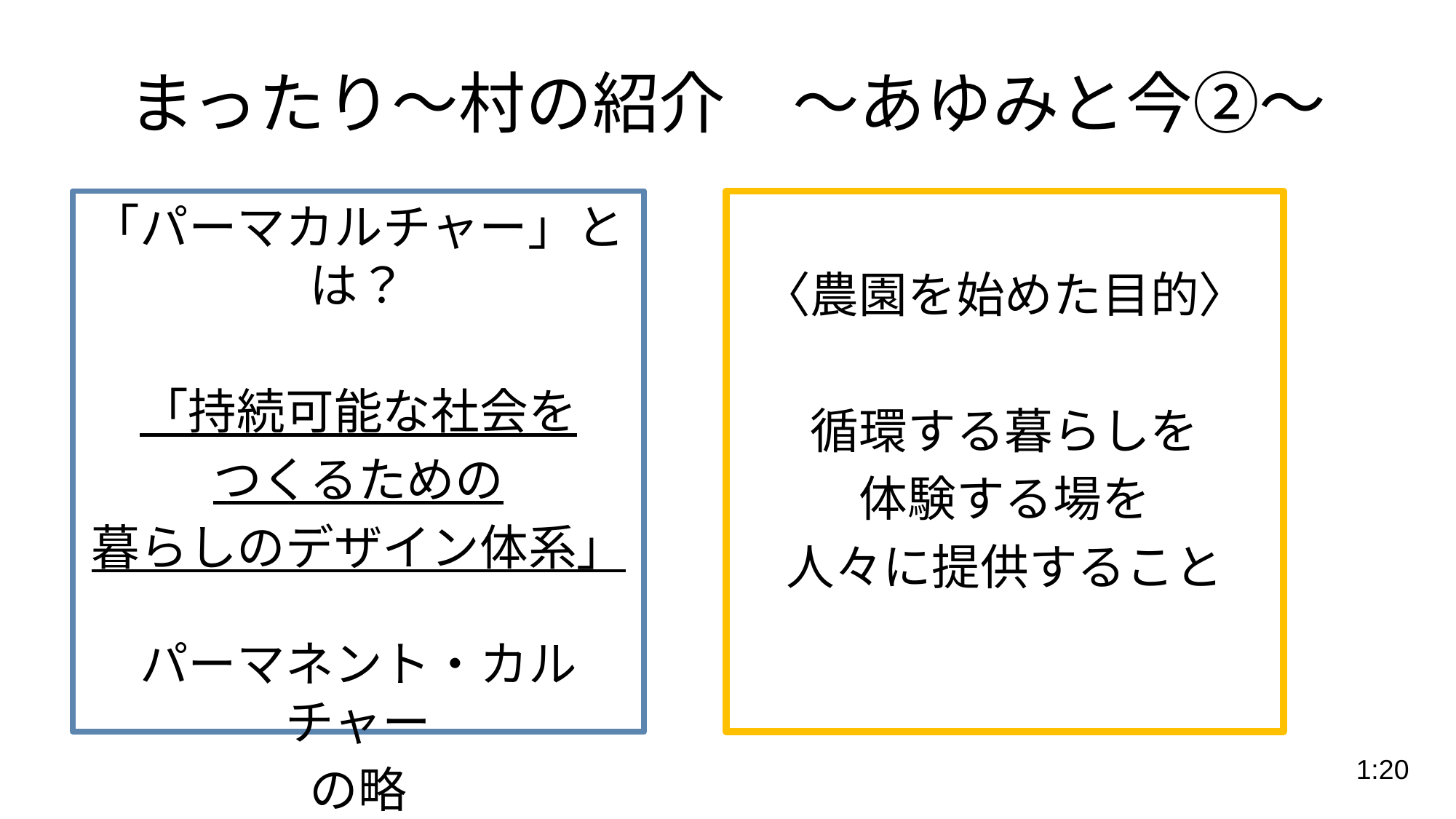

# まったり～村の紹介　～あゆみと今②～
「パーマカルチャー」とは？
「持続可能な社会を
つくるための
暮らしのデザイン体系」
パーマネント・カルチャー
の略

〈農園を始めた目的〉

循環する暮らしを
体験する場を
人々に提供すること
1:20